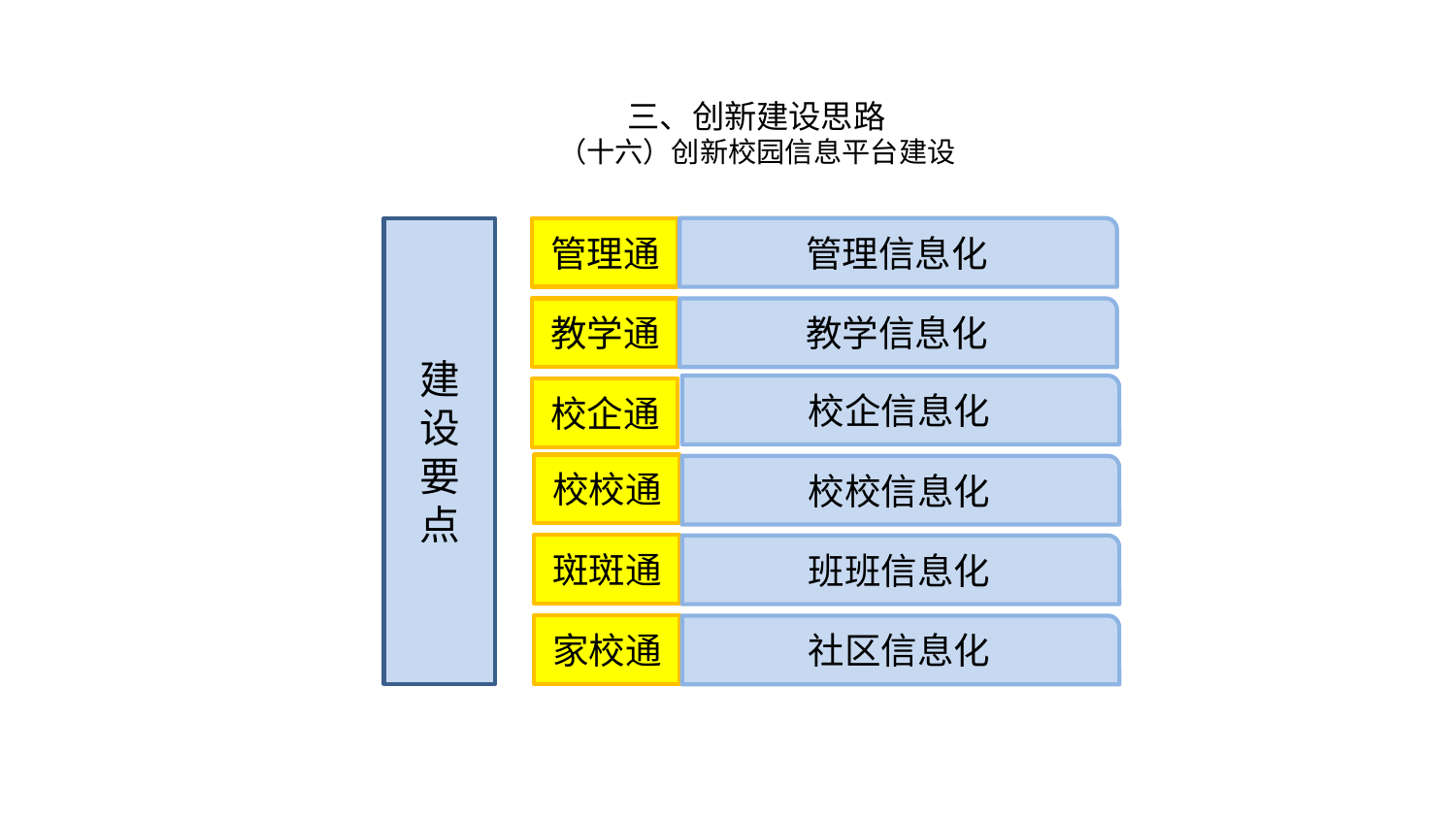

# 三、创新建设思路 （十六）创新校园信息平台建设
建
设
要
点
管理通
管理信息化
教学通
教学信息化
校企信息化
校企通
校校通
校校信息化
斑斑通
班班信息化
家校通
社区信息化